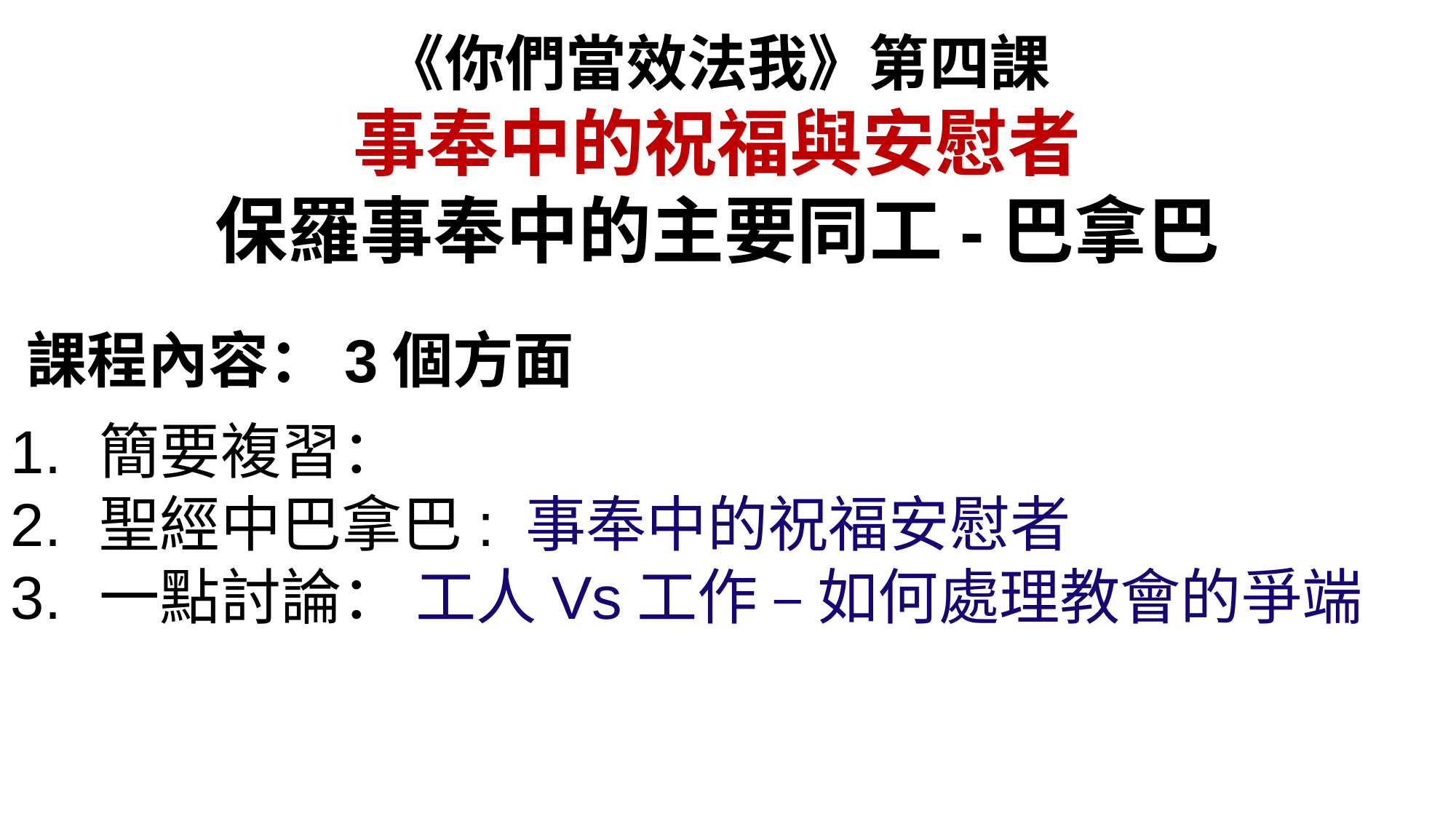

《你們當效法我》第四課
事奉中的祝福與安慰者
保羅事奉中的主要同工-巴拿巴
課程內容：3個方面
簡要複習：
聖經中巴拿巴: 事奉中的祝福安慰者
一點討論： 工人Vs工作 – 如何處理教會的爭端